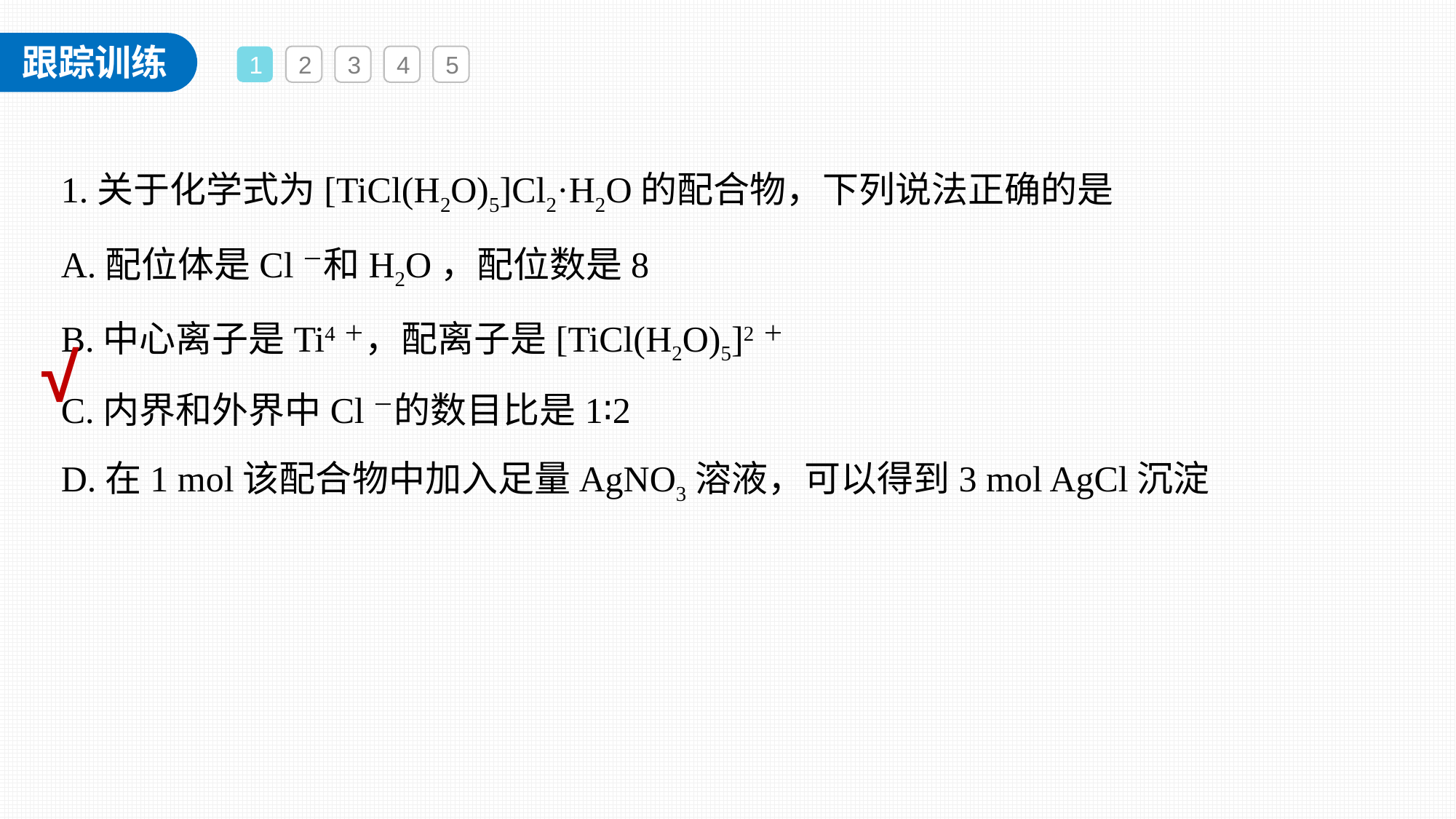

1
2
3
4
5
1.关于化学式为[TiCl(H2O)5]Cl2·H2O的配合物，下列说法正确的是
A.配位体是Cl－和H2O，配位数是8
B.中心离子是Ti4＋，配离子是[TiCl(H2O)5]2＋
C.内界和外界中Cl－的数目比是1∶2
D.在1 mol该配合物中加入足量AgNO3溶液，可以得到3 mol AgCl沉淀
√